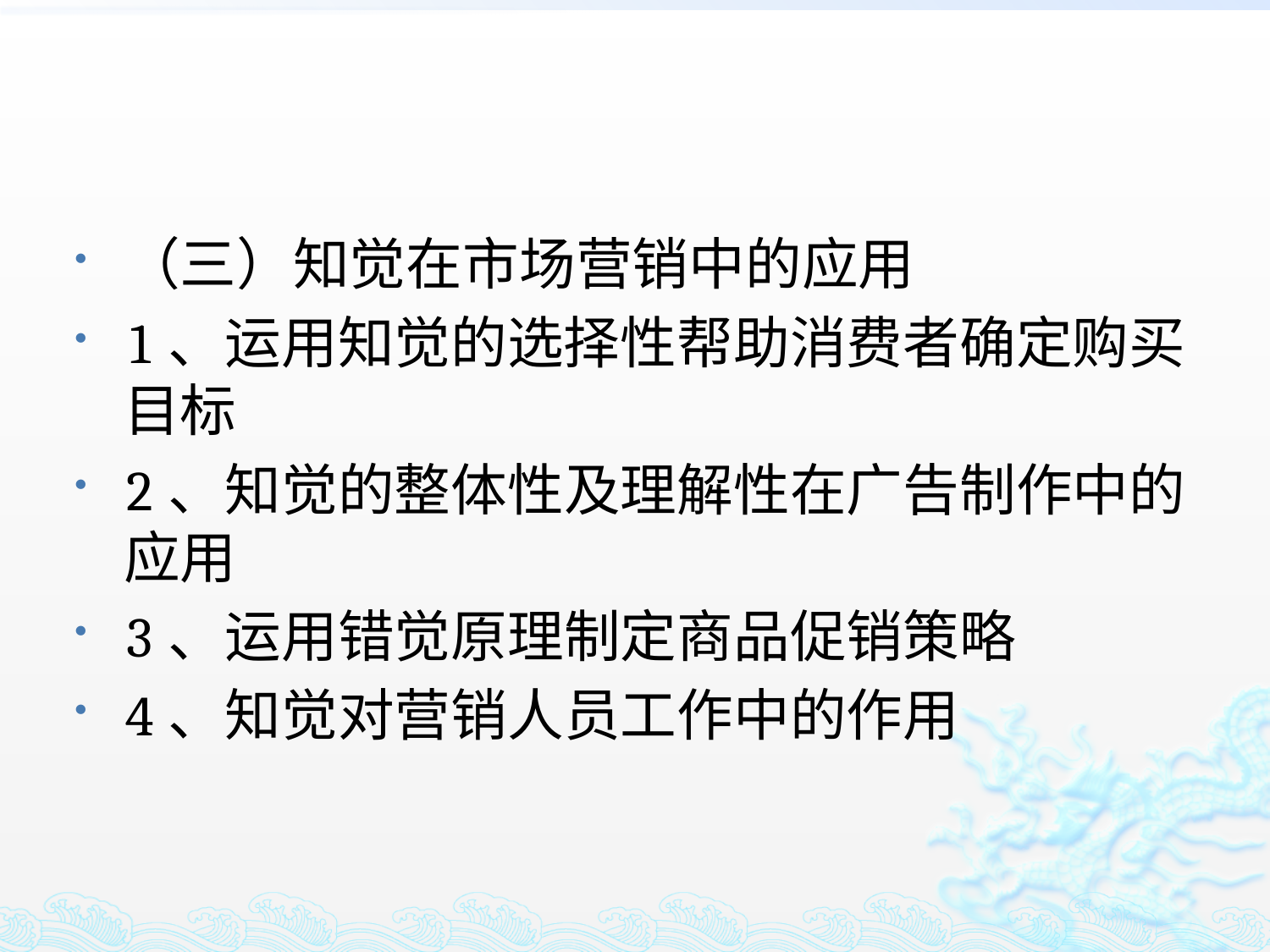

#
（三）知觉在市场营销中的应用
1、运用知觉的选择性帮助消费者确定购买目标
2、知觉的整体性及理解性在广告制作中的应用
3、运用错觉原理制定商品促销策略
4、知觉对营销人员工作中的作用